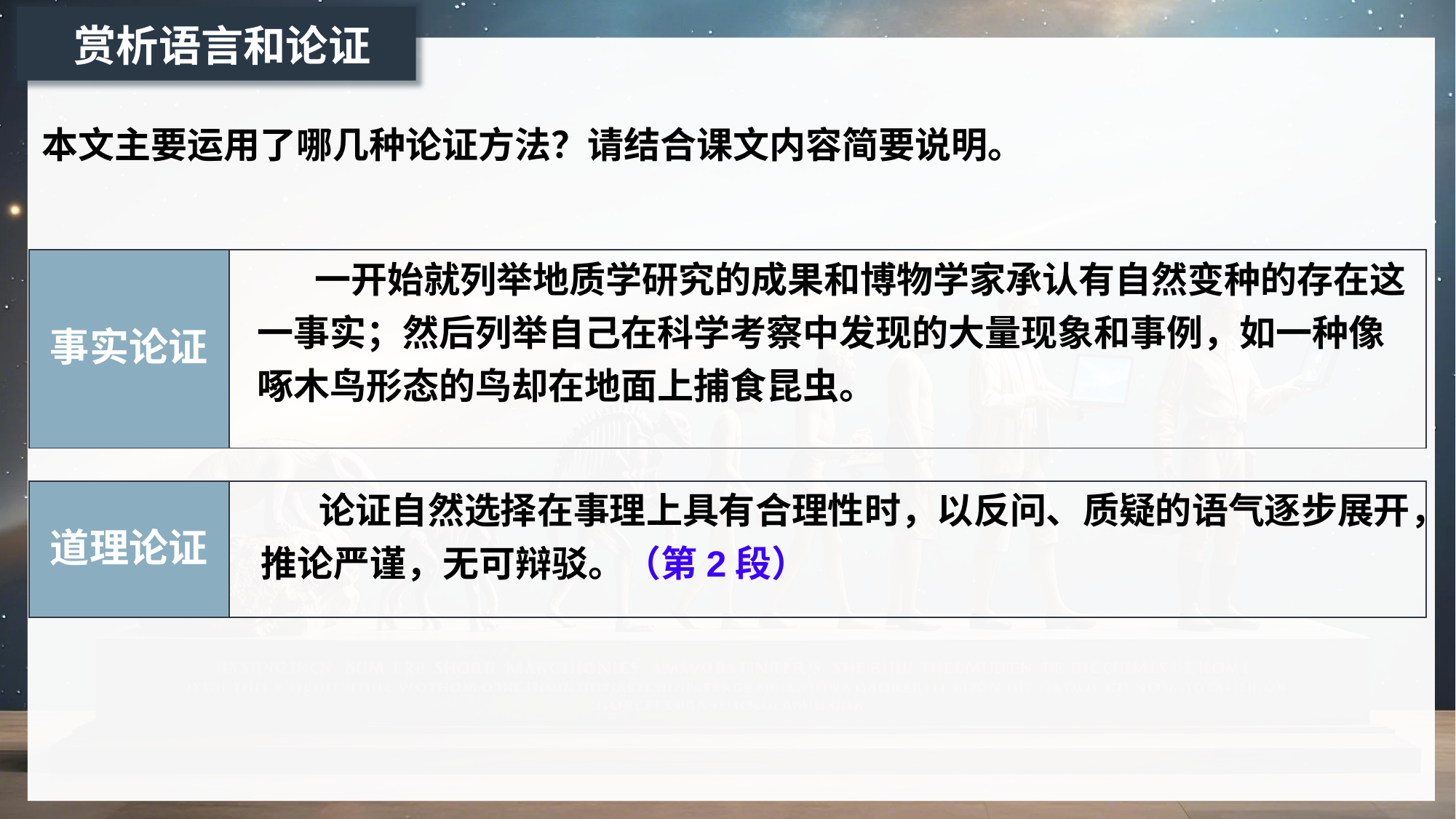

赏析语言和论证

本文主要运用了哪几种论证方法？请结合课文内容简要说明。
      一开始就列举地质学研究的成果和博物学家承认有自然变种的存在这一事实；然后列举自己在科学考察中发现的大量现象和事例，如一种像啄木鸟形态的鸟却在地面上捕食昆虫。
| 事实论证 |  |
| --- | --- |
      论证自然选择在事理上具有合理性时，以反问、质疑的语气逐步展开，推论严谨，无可辩驳。（第2段）
| 道理论证 |  |
| --- | --- |